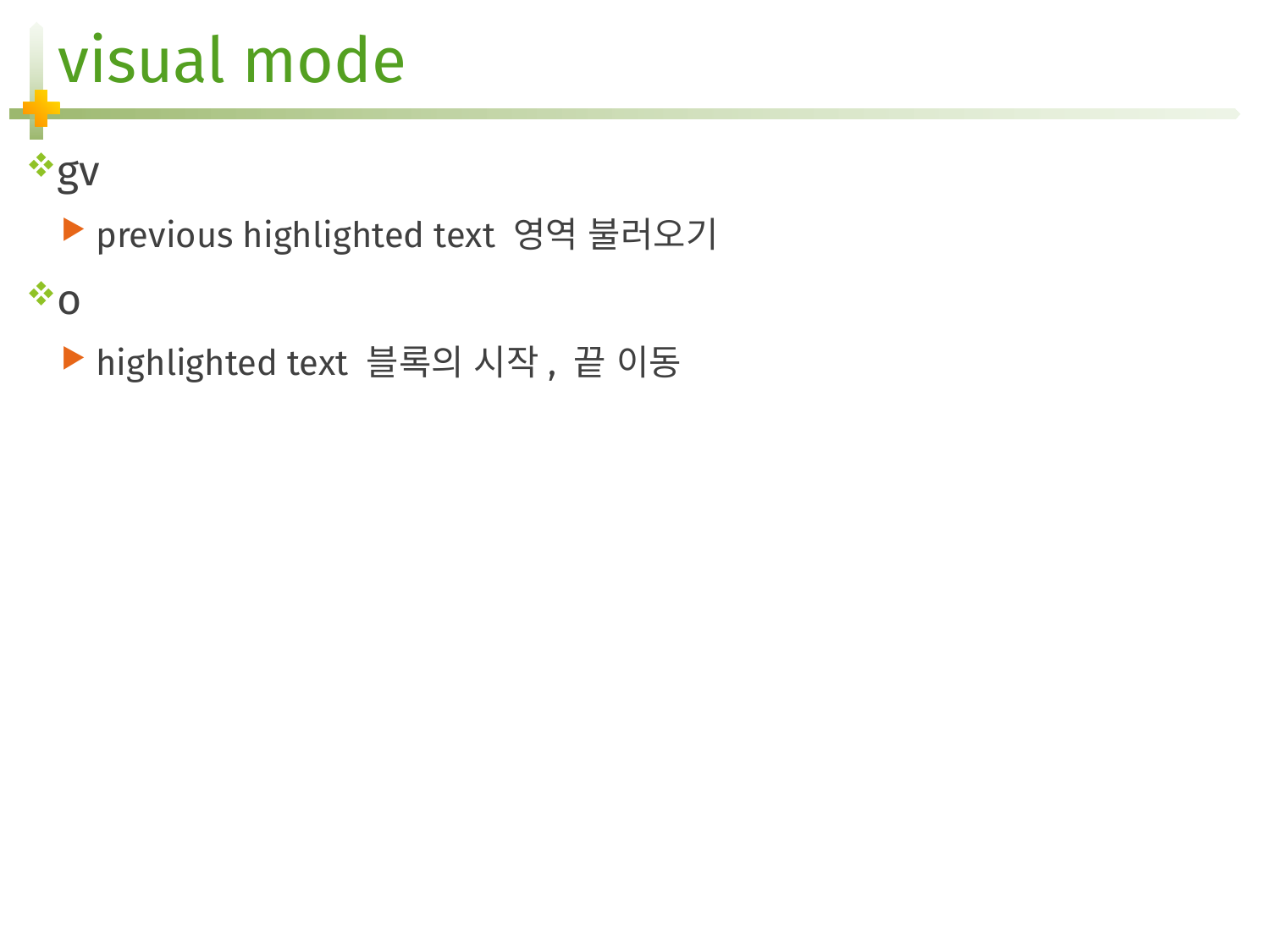

# visual mode
gv
previous highlighted text 영역 불러오기
o
highlighted text 블록의 시작, 끝 이동